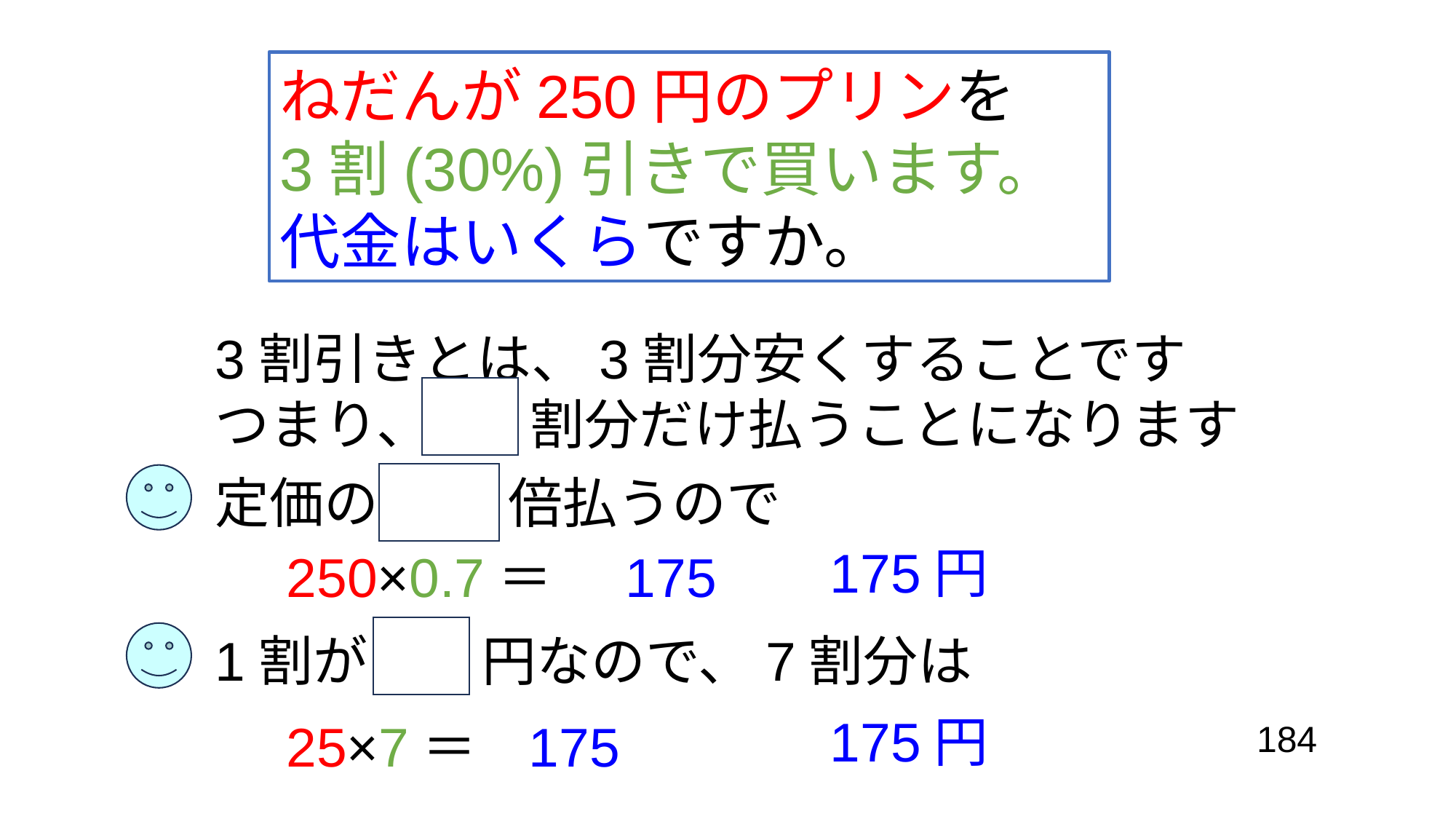

ねだんが250円のプリンを
3割(30%)引きで買います。
代金はいくらですか。
3割引きとは、3割分安くすることです
つまり、 7  割分だけ払うことになります

定価の 0.7 倍払うので

175円
250×0.7＝
175

1割が 25 円なので、7割分は

175円
25×7＝
175
184